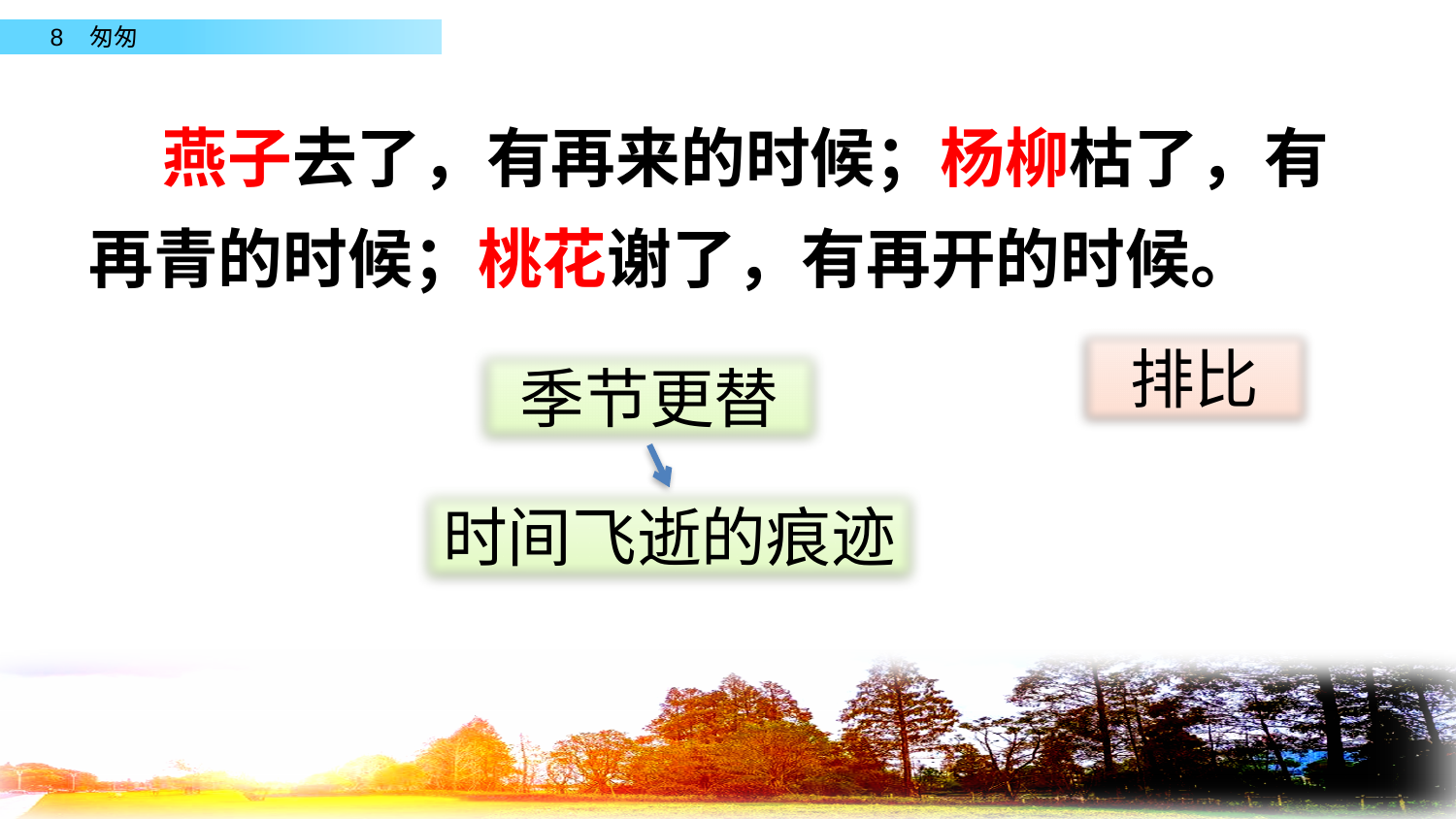

燕子去了，有再来的时候；杨柳枯了，有再青的时候；桃花谢了，有再开的时候。
排比
季节更替
时间飞逝的痕迹